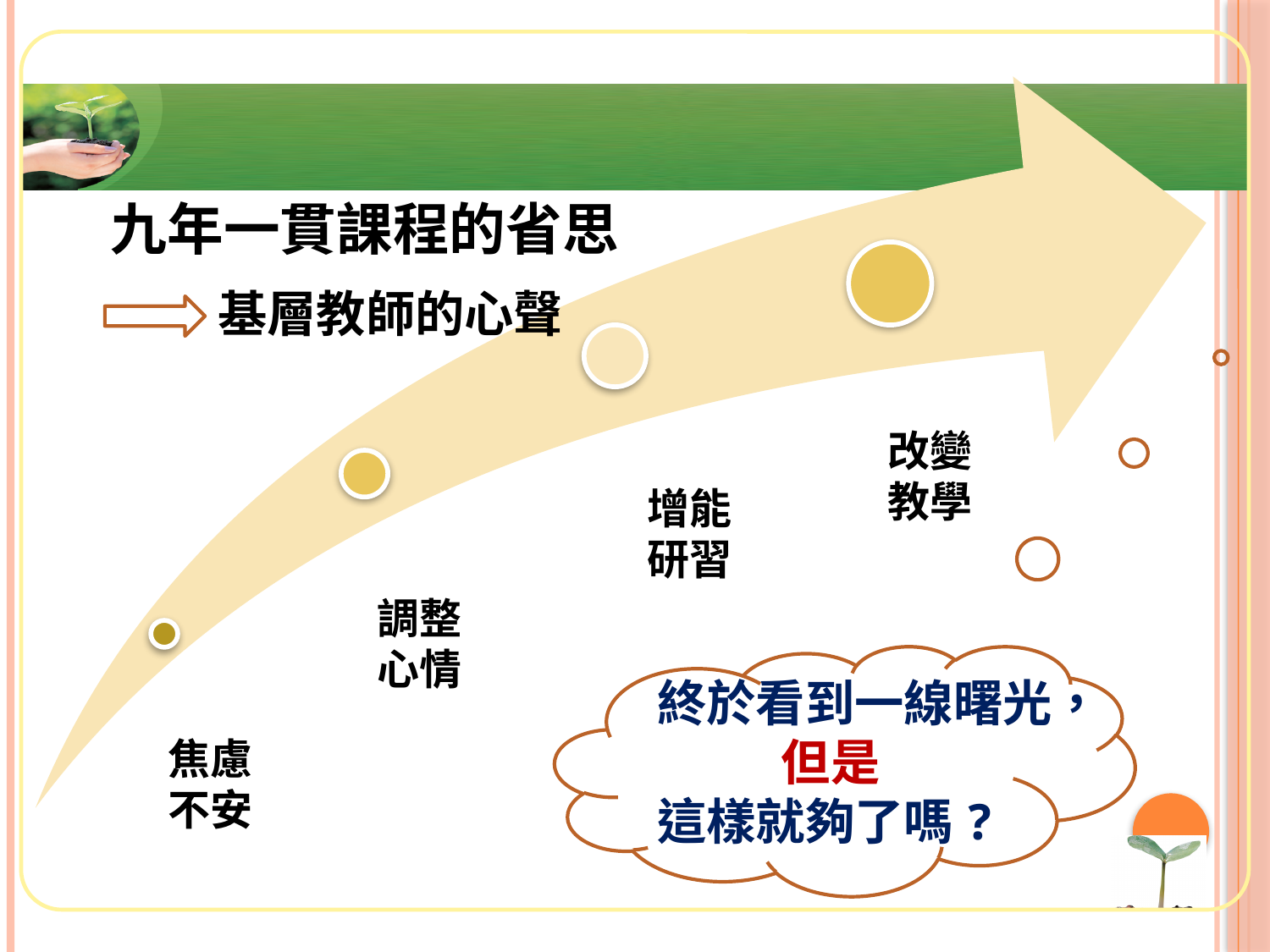

九年一貫課程的省思

基層教師的心聲

改變
教學
增能
研習
調整
心情

終於看到一線曙光，
          但是
這樣就夠了嗎?
焦慮
不安
5